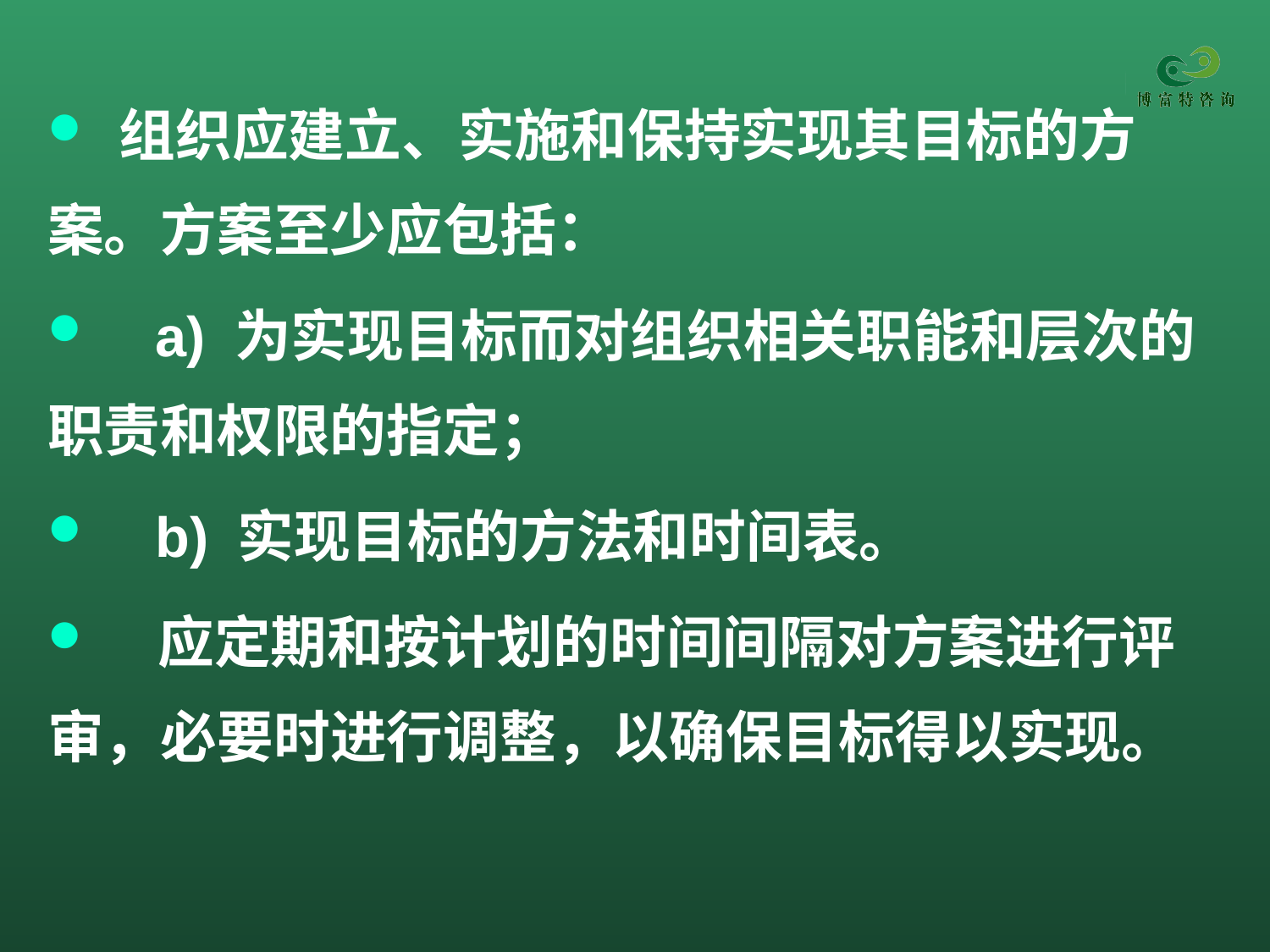

组织应建立、实施和保持实现其目标的方案。方案至少应包括：
    a) 为实现目标而对组织相关职能和层次的职责和权限的指定；
    b) 实现目标的方法和时间表。
    应定期和按计划的时间间隔对方案进行评审，必要时进行调整，以确保目标得以实现。